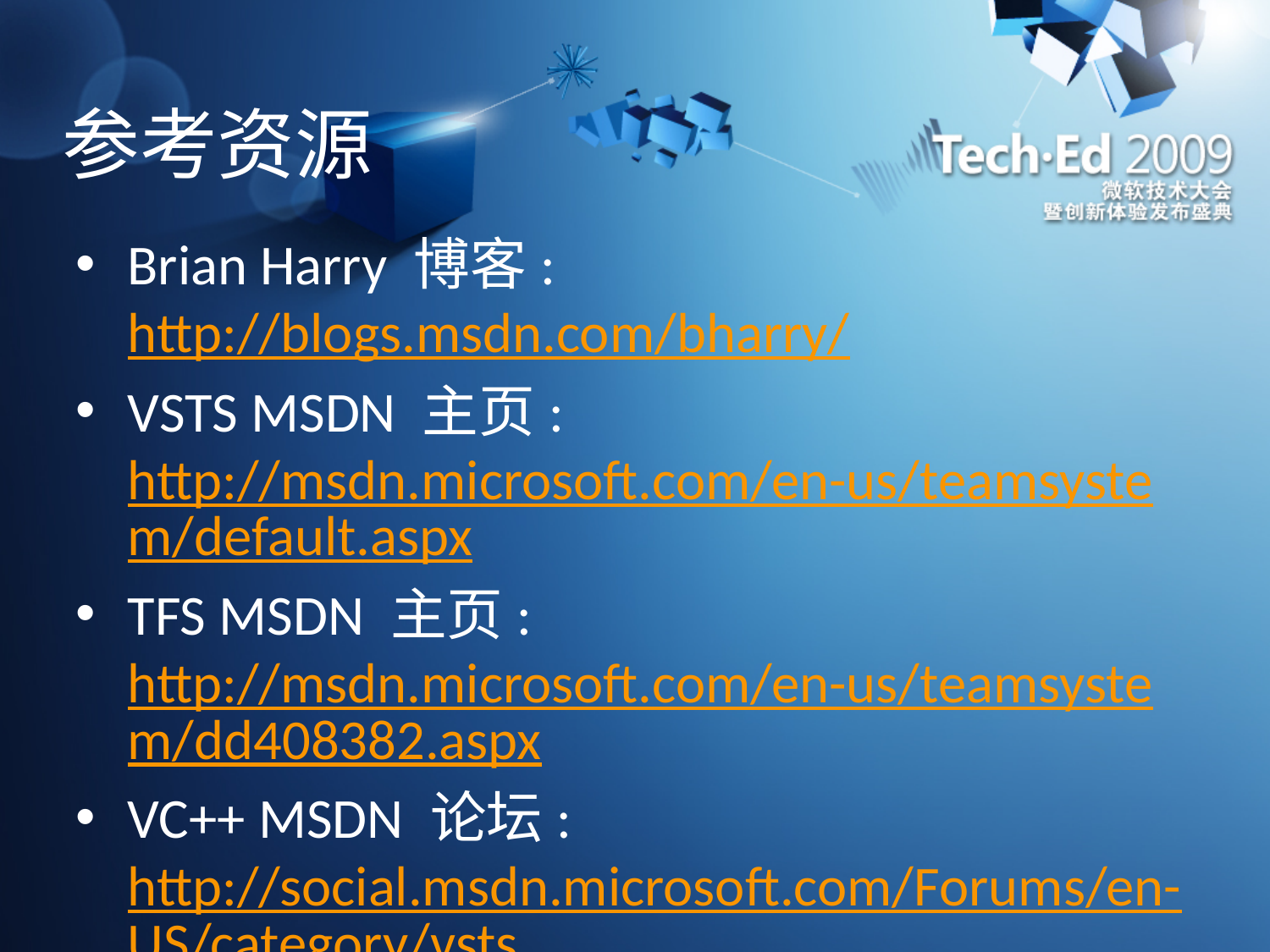

# 参考资源
Brian Harry 博客: http://blogs.msdn.com/bharry/
VSTS MSDN 主页: http://msdn.microsoft.com/en-us/teamsystem/default.aspx
TFS MSDN 主页: http://msdn.microsoft.com/en-us/teamsystem/dd408382.aspx
VC++ MSDN 论坛: http://social.msdn.microsoft.com/Forums/en-US/category/vsts